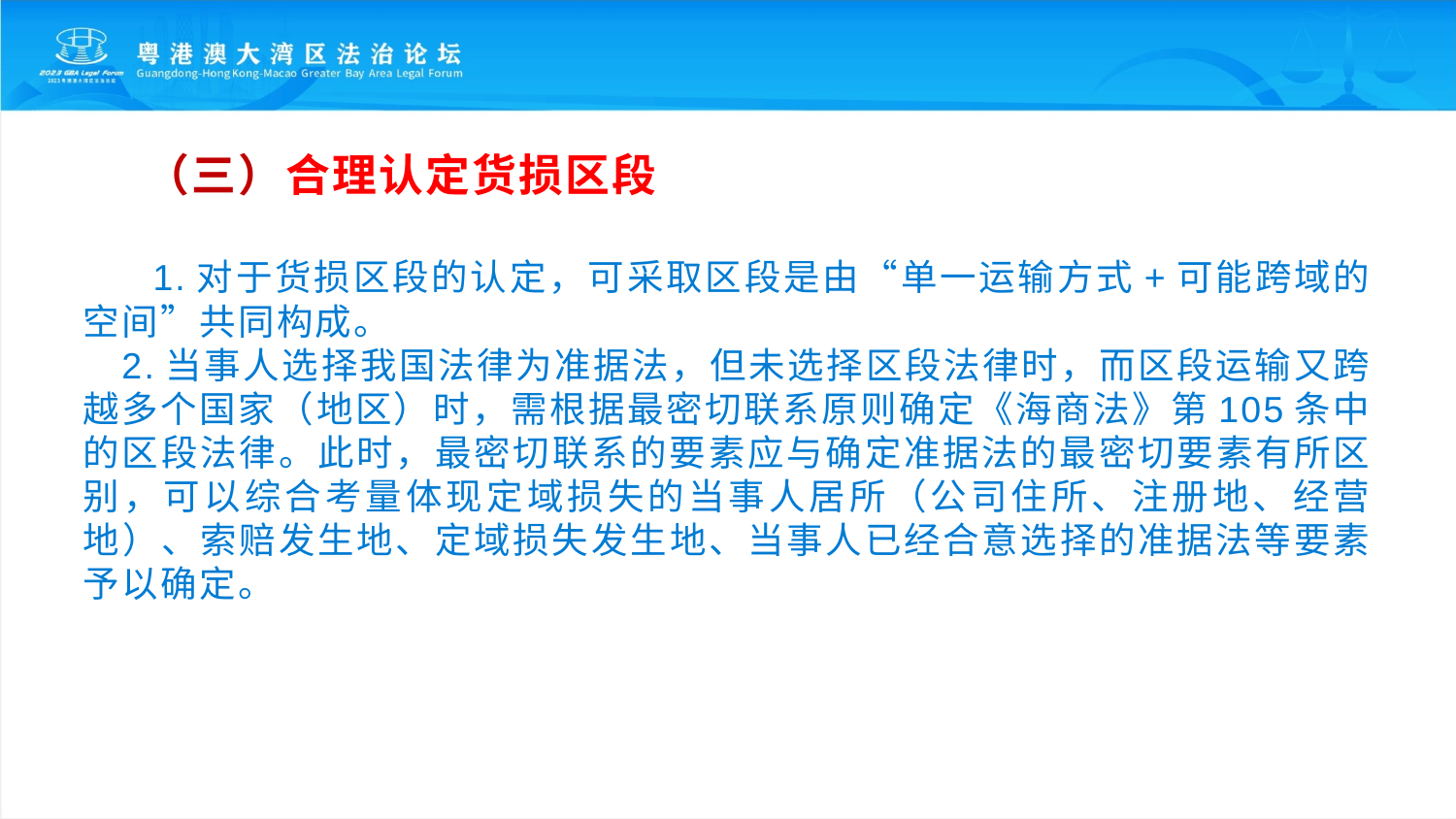

（三）合理认定货损区段

     1.对于货损区段的认定，可采取区段是由“单一运输方式+可能跨域的空间”共同构成。
   2.当事人选择我国法律为准据法，但未选择区段法律时，而区段运输又跨越多个国家（地区）时，需根据最密切联系原则确定《海商法》第105条中的区段法律。此时，最密切联系的要素应与确定准据法的最密切要素有所区别，可以综合考量体现定域损失的当事人居所（公司住所、注册地、经营地）、索赔发生地、定域损失发生地、当事人已经合意选择的准据法等要素予以确定。